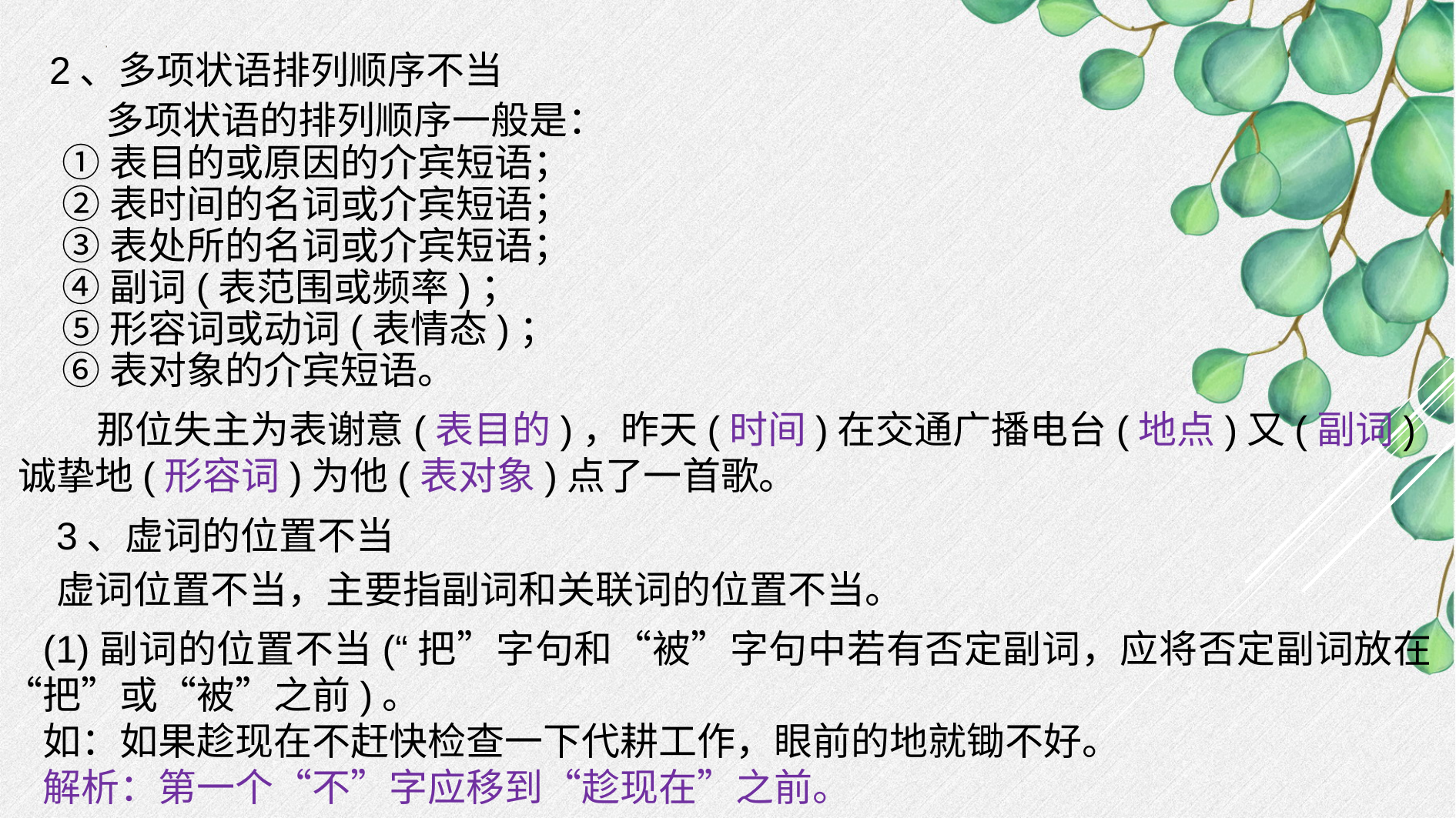

2、多项状语排列顺序不当
    多项状语的排列顺序一般是：
①表目的或原因的介宾短语；
②表时间的名词或介宾短语；
③表处所的名词或介宾短语；
④副词(表范围或频率)；
⑤形容词或动词(表情态)；
⑥表对象的介宾短语。
        那位失主为表谢意(表目的)，昨天(时间)在交通广播电台(地点)又(副词)诚挚地(形容词)为他(表对象)点了一首歌。
3、虚词的位置不当
虚词位置不当，主要指副词和关联词的位置不当。
(1)副词的位置不当(“把”字句和“被”字句中若有否定副词，应将否定副词放在“把”或“被”之前)。
如：如果趁现在不赶快检查一下代耕工作，眼前的地就锄不好。
解析：第一个“不”字应移到“趁现在”之前。